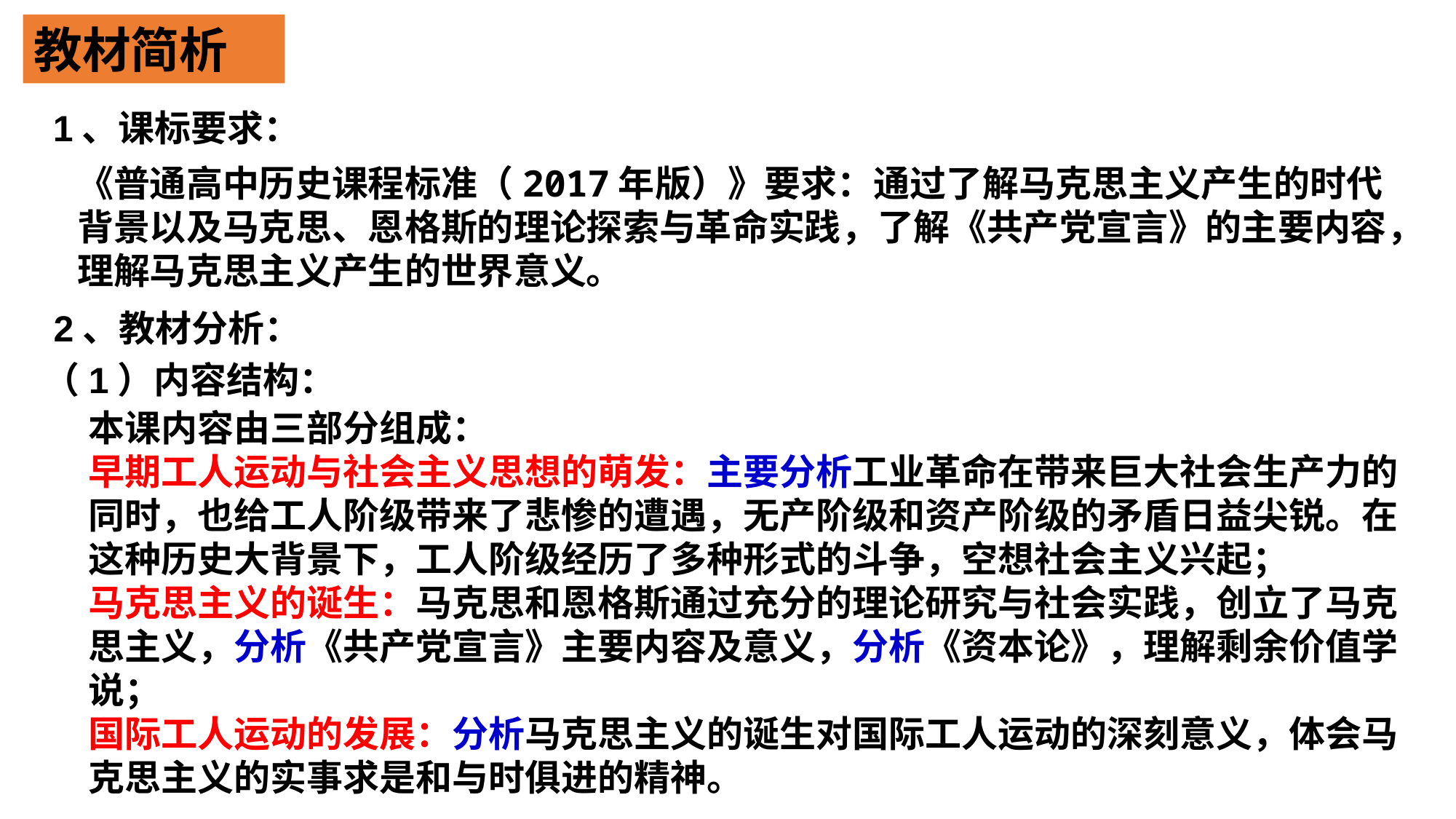

教材简析
1、课标要求：
《普通高中历史课程标准（2017年版）》要求：通过了解马克思主义产生的时代背景以及马克思、恩格斯的理论探索与革命实践，了解《共产党宣言》的主要内容，理解马克思主义产生的世界意义。
2、教材分析：
（1）内容结构：
本课内容由三部分组成：
早期工人运动与社会主义思想的萌发：主要分析工业革命在带来巨大社会生产力的同时，也给工人阶级带来了悲惨的遭遇，无产阶级和资产阶级的矛盾日益尖锐。在这种历史大背景下，工人阶级经历了多种形式的斗争，空想社会主义兴起；
马克思主义的诞生：马克思和恩格斯通过充分的理论研究与社会实践，创立了马克思主义，分析《共产党宣言》主要内容及意义，分析《资本论》，理解剩余价值学说；
国际工人运动的发展：分析马克思主义的诞生对国际工人运动的深刻意义，体会马克思主义的实事求是和与时俱进的精神。